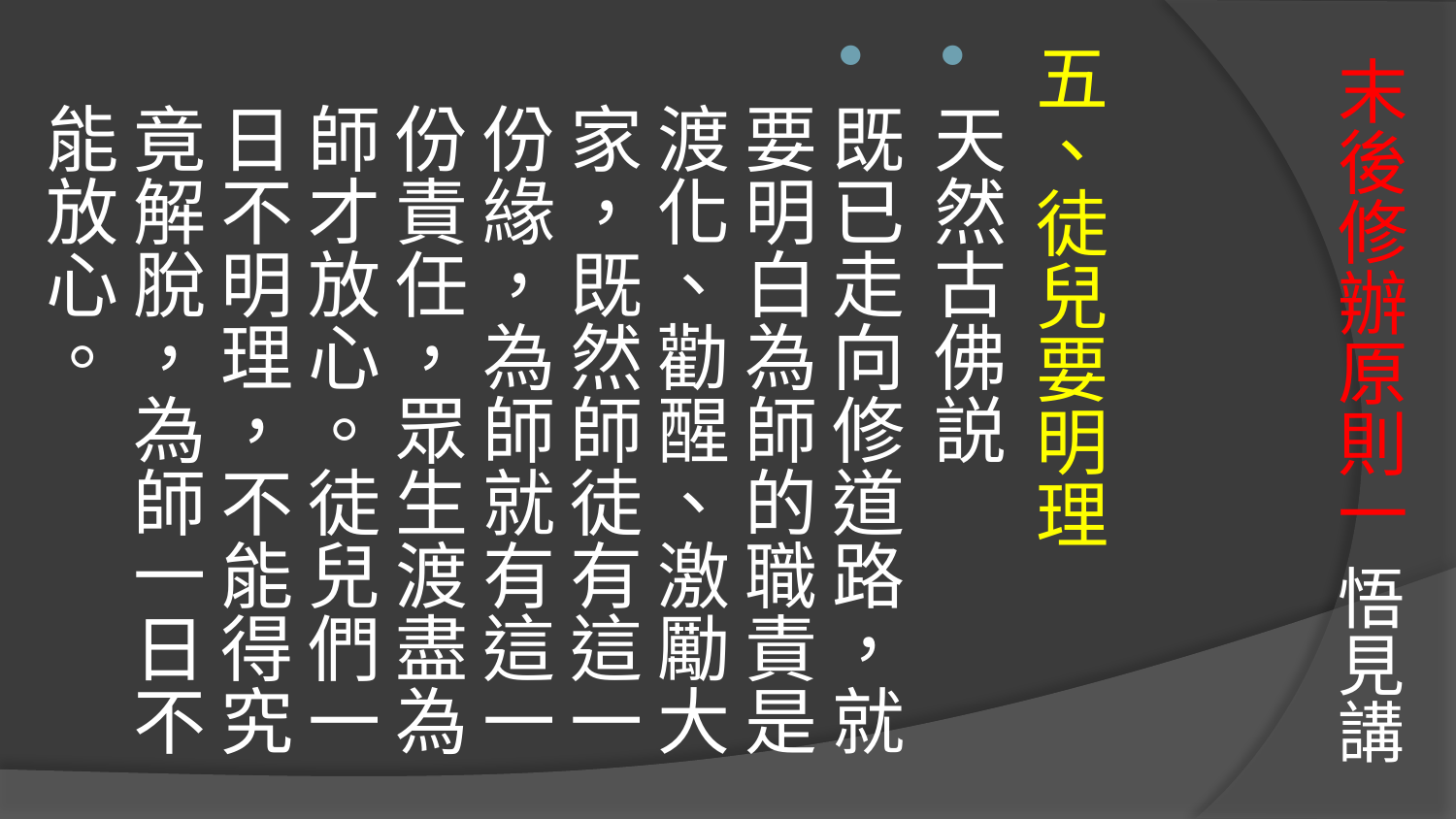

五、徒兒要明理
天然古佛説
既已走向修道路，就要明白為師的職責是渡化、勸醒、激勵大家，既然師徒有這一份緣，為師就有這一份責任，眾生渡盡為師才放心。徒兒們一日不明理，不能得究竟解脫，為師一日不能放心。
# 末後修辦原則一 悟見講